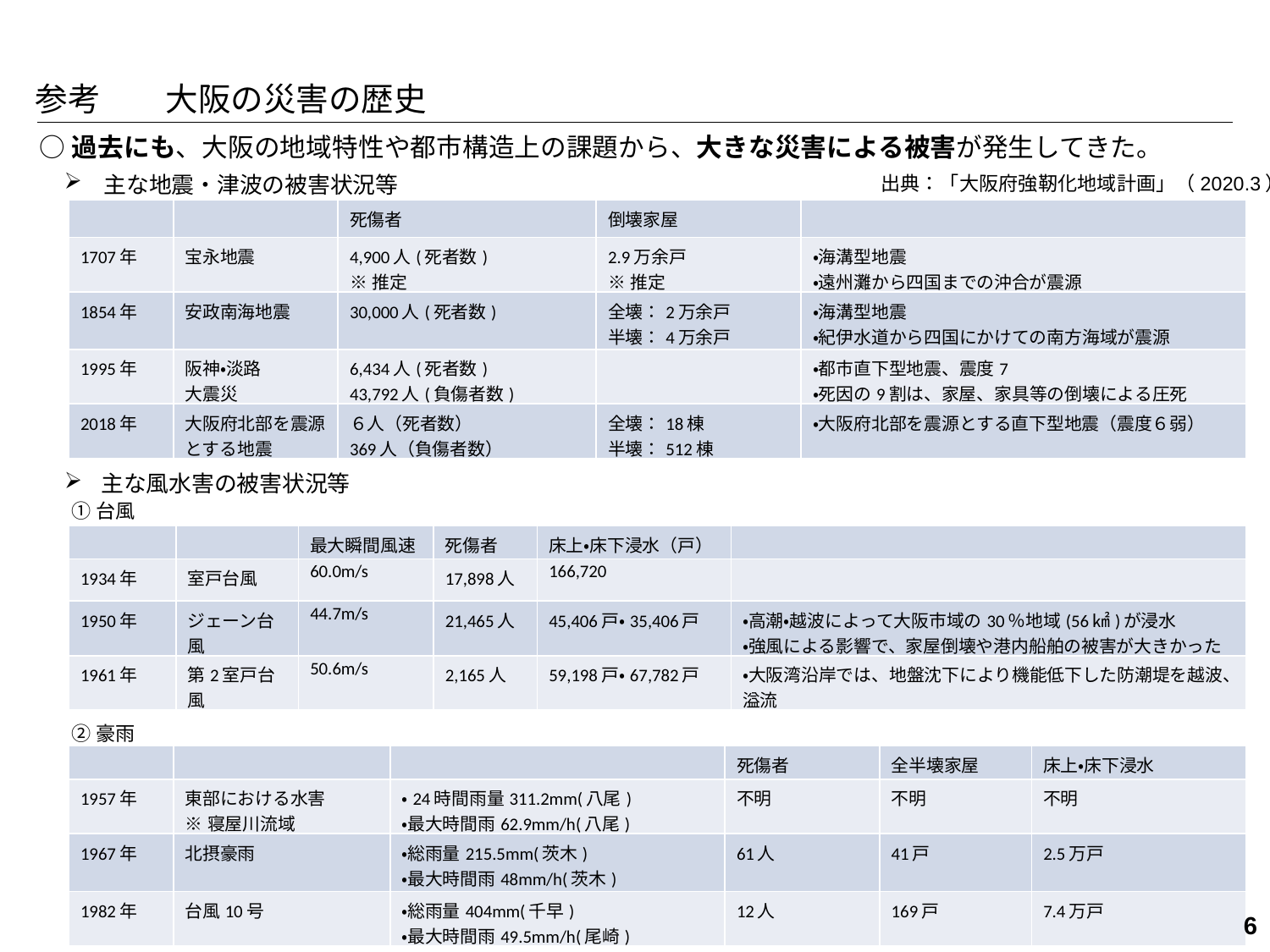

参考　　大阪の災害の歴史
○過去にも、大阪の地域特性や都市構造上の課題から、大きな災害による被害が発生してきた。
主な地震・津波の被害状況等
出典：「大阪府強靭化地域計画」（2020.3）
|  |  | 死傷者 | 倒壊家屋 |  |
| --- | --- | --- | --- | --- |
| 1707年 | 宝永地震 | 4,900人(死者数) ※推定 | 2.9万余戸 ※推定 | ・海溝型地震 ・遠州灘から四国までの沖合が震源 |
| 1854年 | 安政南海地震 | 30,000人(死者数) | 全壊：2万余戸 半壊：4万余戸 | ・海溝型地震 ・紀伊水道から四国にかけての南方海域が震源 |
| 1995年 | 阪神・淡路 大震災 | 6,434人(死者数) 43,792人(負傷者数) |  | ・都市直下型地震、震度7 ・死因の9割は、家屋、家具等の倒壊による圧死 |
| 2018年 | 大阪府北部を震源とする地震 | ６人（死者数） 369人（負傷者数） | 全壊：18棟 半壊：512棟 | ・大阪府北部を震源とする直下型地震（震度６弱） |
主な風水害の被害状況等
①台風
|  |  | 最大瞬間風速 | 死傷者 | 床上・床下浸水（戸） |  |
| --- | --- | --- | --- | --- | --- |
| 1934年 | 室戸台風 | 60.0m/s | 17,898人 | 166,720 |  |
| 1950年 | ジェーン台風 | 44.7m/s | 21,465人 | 45,406戸・35,406戸 | ・高潮・越波によって大阪市域の30％地域(56㎢)が浸水 ・強風による影響で、家屋倒壊や港内船舶の被害が大きかった |
| 1961年 | 第2室戸台風 | 50.6m/s | 2,165人 | 59,198戸・67,782戸 | ・大阪湾沿岸では、地盤沈下により機能低下した防潮堤を越波、溢流 |
②豪雨
|  |  |  | 死傷者 | 全半壊家屋 | 床上・床下浸水 |
| --- | --- | --- | --- | --- | --- |
| 1957年 | 東部における水害 ※寝屋川流域 | ・24時間雨量311.2mm(八尾) ・最大時間雨62.9mm/h(八尾) | 不明 | 不明 | 不明 |
| 1967年 | 北摂豪雨 | ・総雨量215.5mm(茨木) ・最大時間雨48mm/h(茨木) | 61人 | 41戸 | 2.5万戸 |
| 1982年 | 台風10号 | ・総雨量404mm(千早) ・最大時間雨49.5mm/h(尾崎) | 12人 | 169戸 | 7.4万戸 |
6